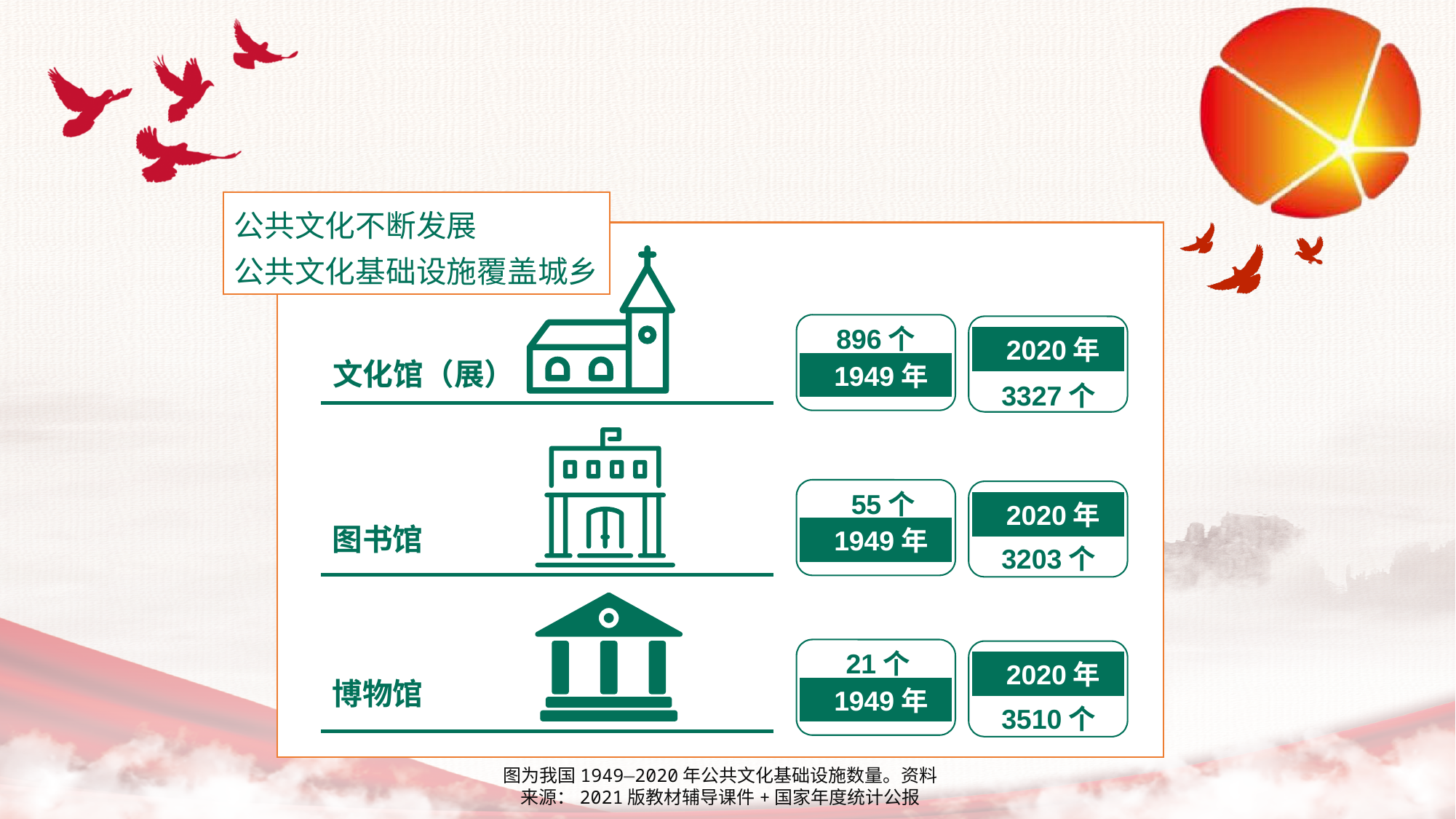

公共文化不断发展
公共文化基础设施覆盖城乡

896个
   1949年

   2020年
3327个
文化馆（展）

  55个
   1949年

   2020年
3203个
图书馆

21个
   1949年

   2020年
3510个
博物馆
图为我国1949—2020年公共文化基础设施数量。资料来源：2021版教材辅导课件+国家年度统计公报